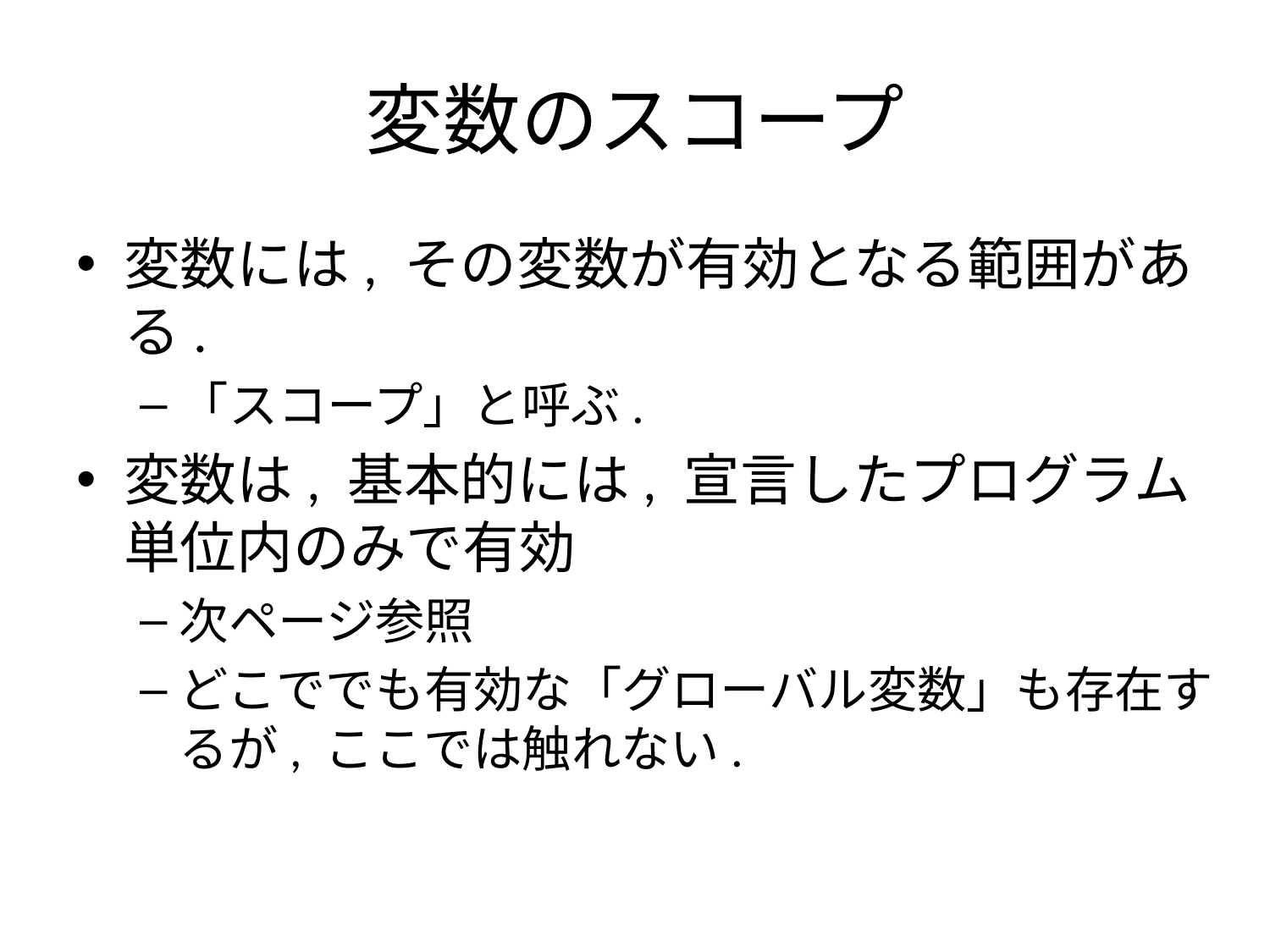

# 変数のスコープ
変数には, その変数が有効となる範囲がある.
「スコープ」と呼ぶ.
変数は, 基本的には, 宣言したプログラム単位内のみで有効
次ページ参照
どこででも有効な「グローバル変数」も存在するが, ここでは触れない.